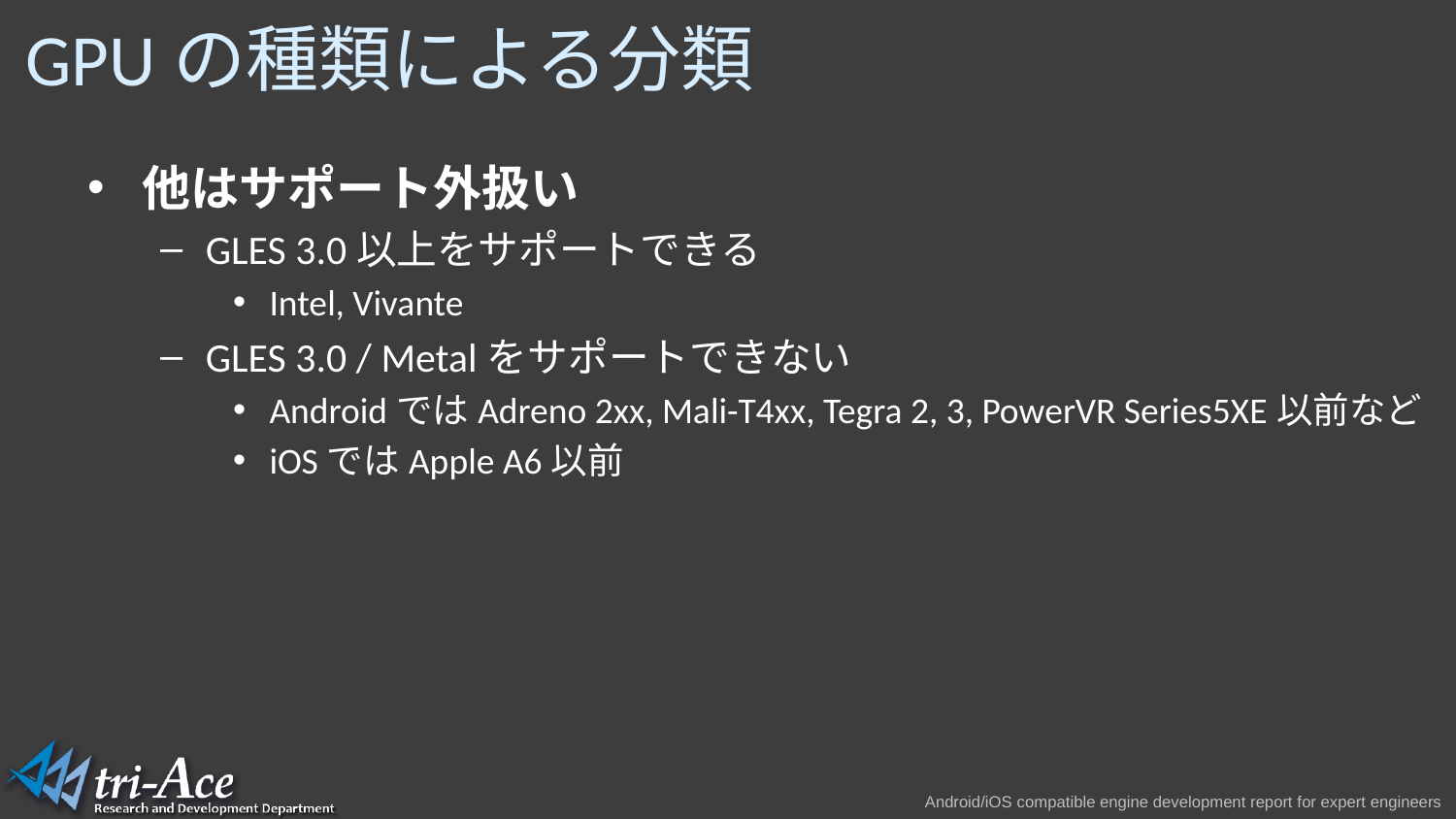

# GPUの種類による分類
他はサポート外扱い
GLES 3.0以上をサポートできる
Intel, Vivante
GLES 3.0 / Metalをサポートできない
AndroidではAdreno 2xx, Mali-T4xx, Tegra 2, 3, PowerVR Series5XE以前など
iOSではApple A6以前